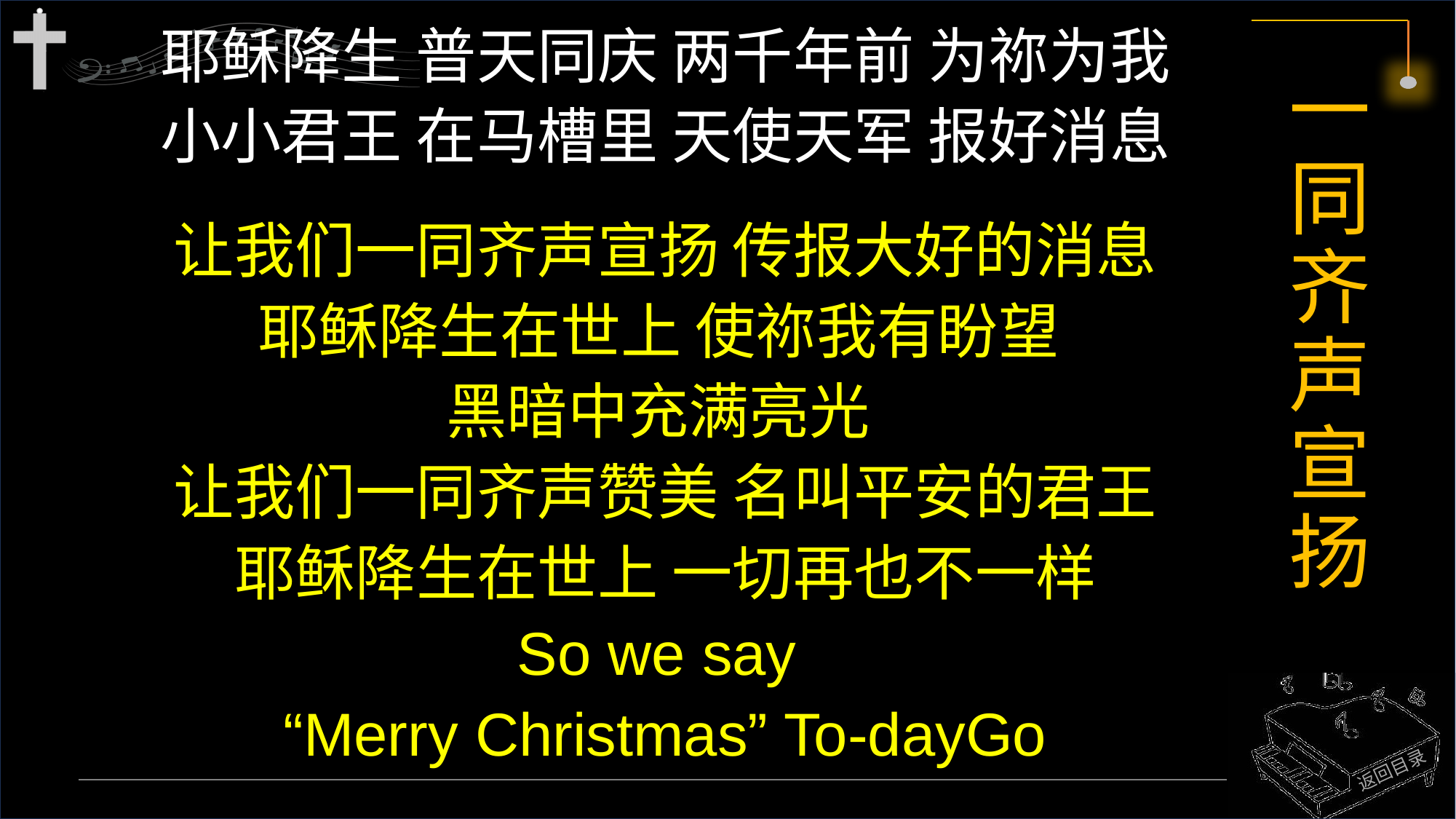

耶稣降生 普天同庆 两千年前 为祢为我
小小君王 在马槽里 天使天军 报好消息

让我们一同齐声宣扬 传报大好的消息
耶稣降生在世上 使祢我有盼望
黑暗中充满亮光
让我们一同齐声赞美 名叫平安的君王
耶稣降生在世上 一切再也不一样
So we say
“Merry Christmas” To-dayGo
# 一同齐声宣扬